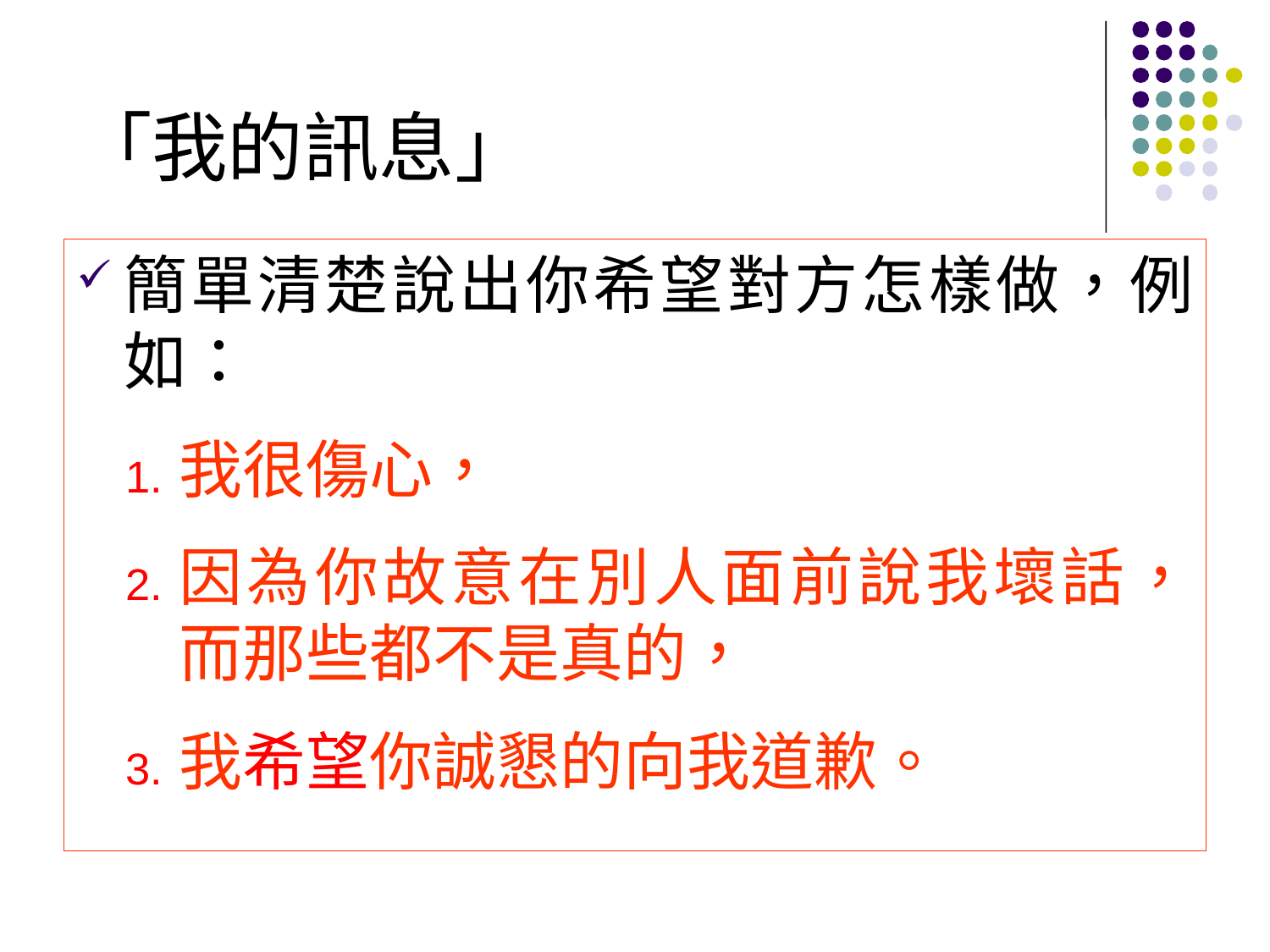

# 「我的訊息」
簡單清楚說出你希望對方怎樣做，例如：
我很傷心，
因為你故意在別人面前說我壞話，而那些都不是真的，
我希望你誠懇的向我道歉。